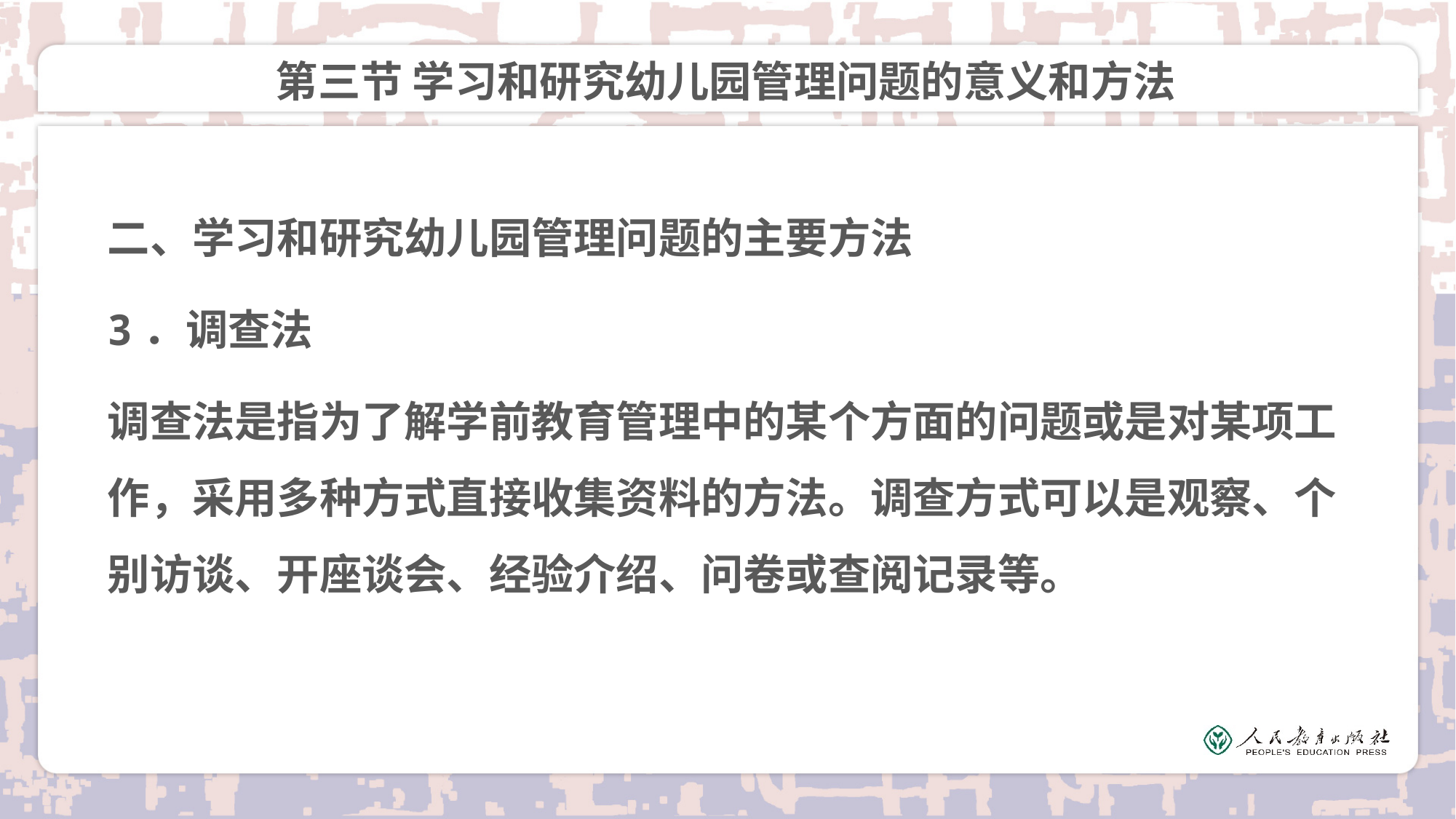

# 第三节 学习和研究幼儿园管理问题的意义和方法
二、学习和研究幼儿园管理问题的主要方法
3．调查法
调查法是指为了解学前教育管理中的某个方面的问题或是对某项工作，采用多种方式直接收集资料的方法。调查方式可以是观察、个别访谈、开座谈会、经验介绍、问卷或查阅记录等。